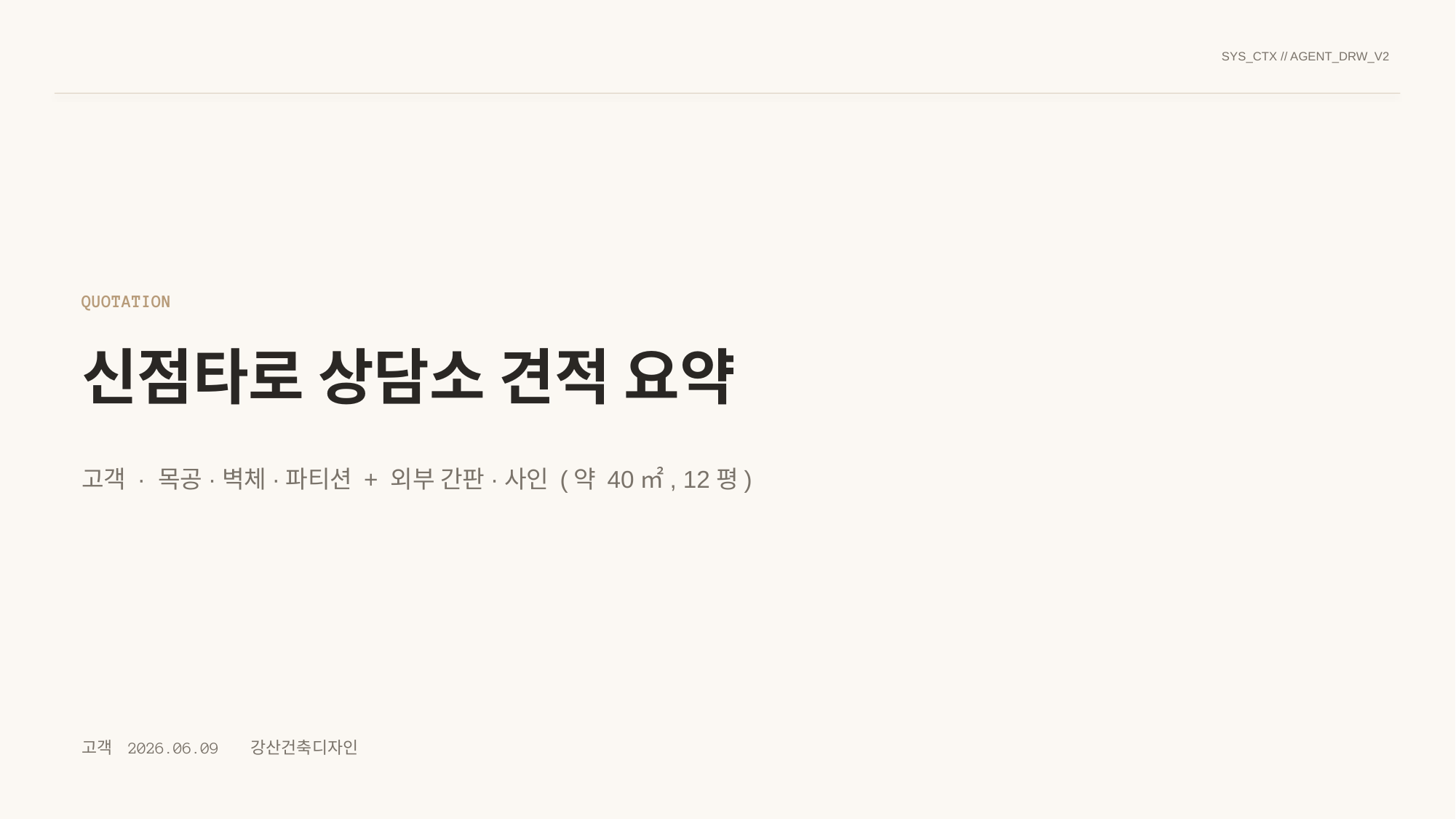

SYS_CTX // AGENT_DRW_V2

QUOTATION
신점타로 상담소 견적 요약
고객 · 목공·벽체·파티션 + 외부 간판·사인 (약 40㎡, 12평)
고객   2026.06.09   강산건축디자인